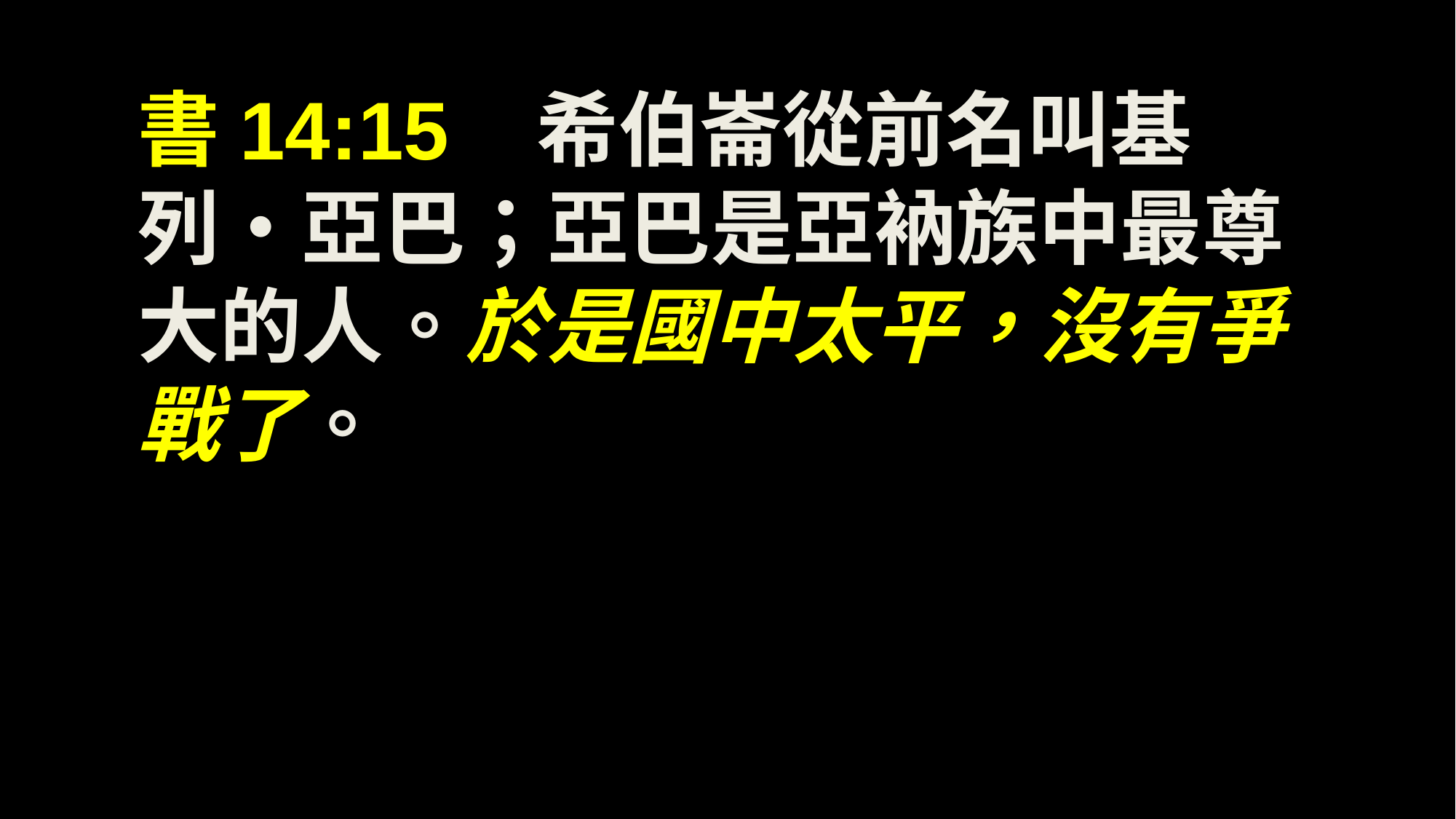

書14:15   希伯崙從前名叫基列•亞巴；亞巴是亞衲族中最尊大的人。於是國中太平，沒有爭戰了。